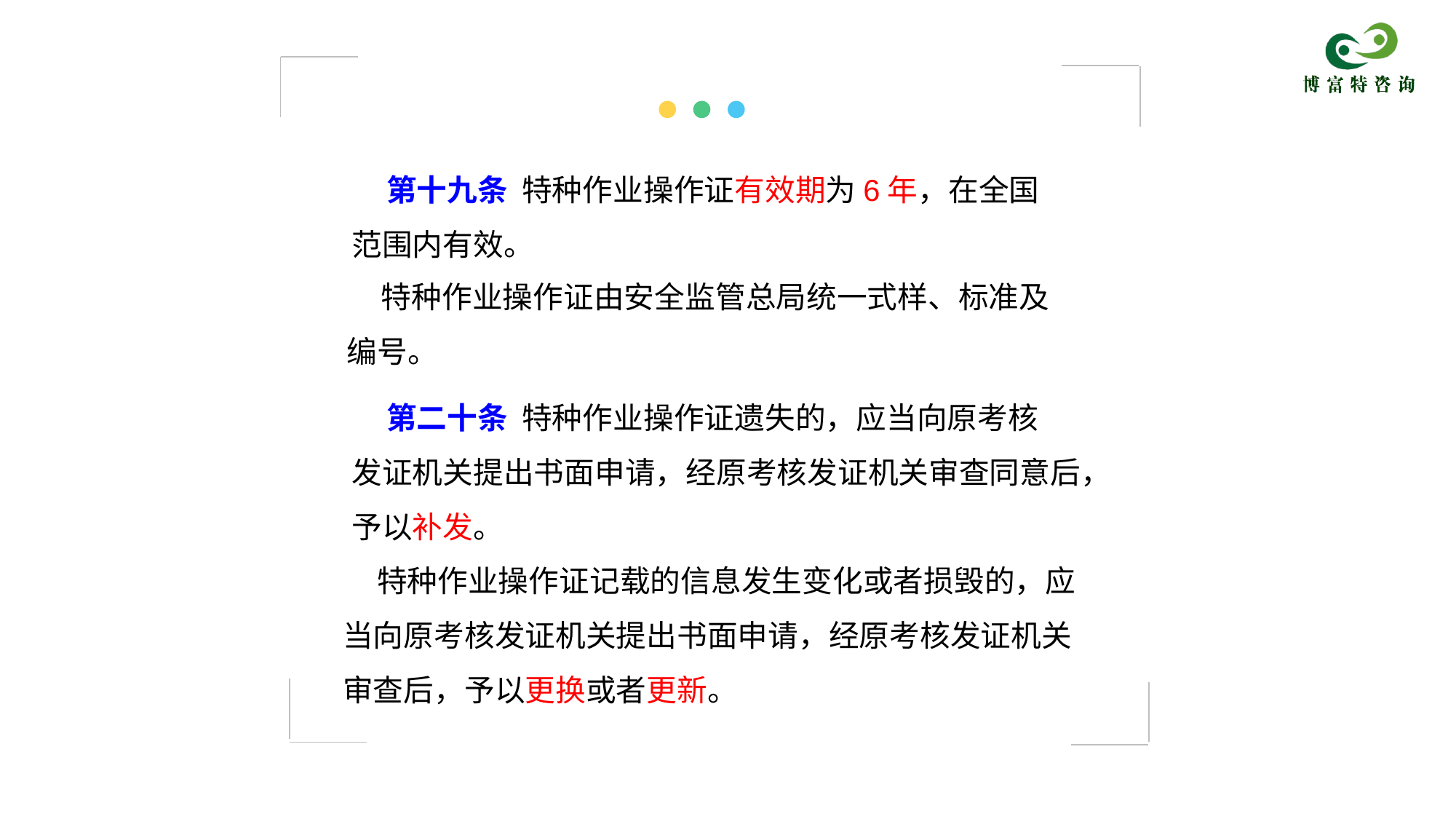

第十九条  特种作业操作证有效期为6年，在全国
范围内有效。
    特种作业操作证由安全监管总局统一式样、标准及
编号。
    第二十条  特种作业操作证遗失的，应当向原考核
发证机关提出书面申请，经原考核发证机关审查同意后，
予以补发。
    特种作业操作证记载的信息发生变化或者损毁的，应
当向原考核发证机关提出书面申请，经原考核发证机关
审查后，予以更换或者更新。